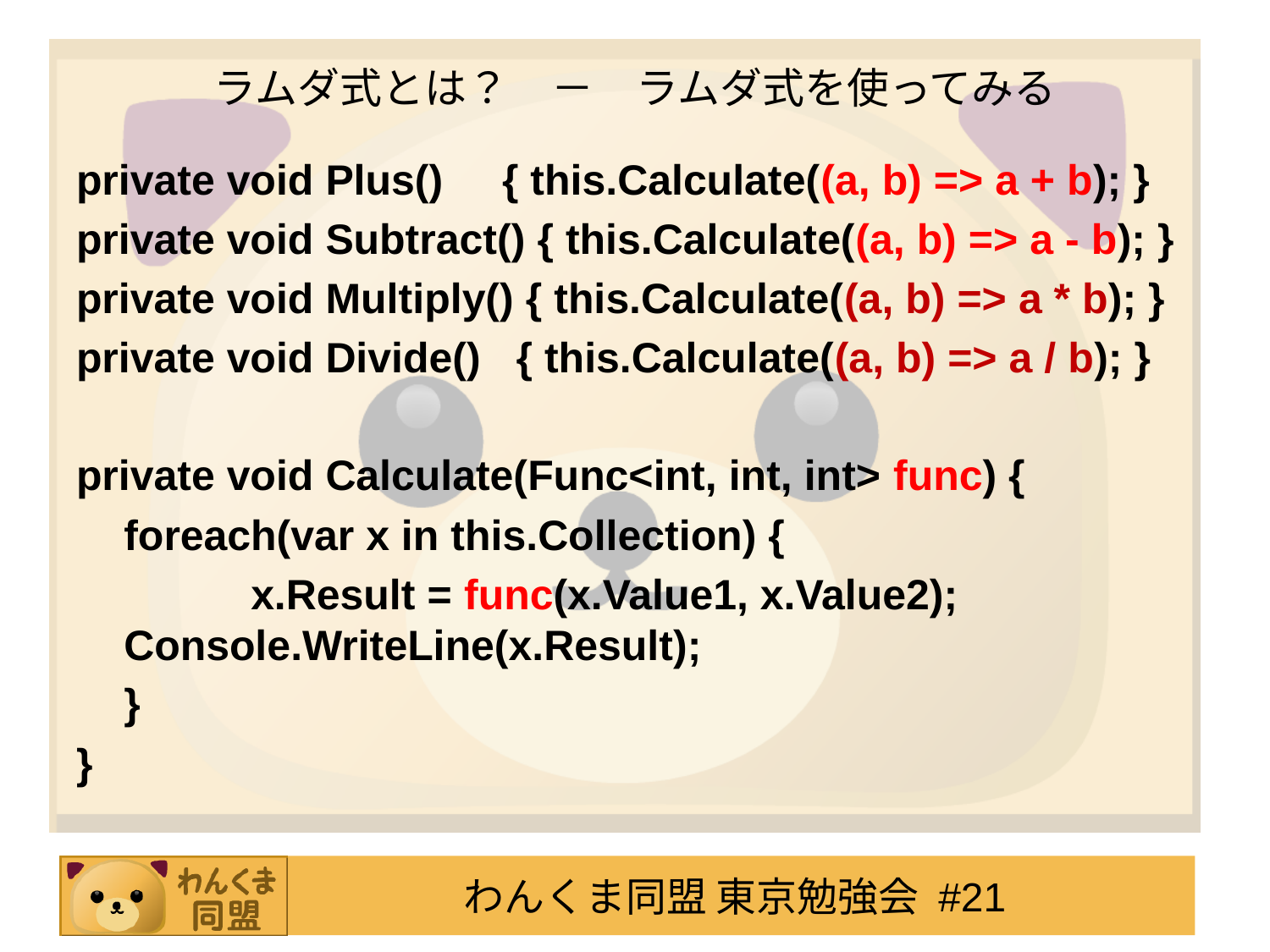

# ラムダ式とは？　－　ラムダ式を使ってみる
private void Plus()     { this.Calculate((a, b) => a + b); }
private void Subtract() { this.Calculate((a, b) => a - b); }
private void Multiply() { this.Calculate((a, b) => a * b); }
private void Divide()   { this.Calculate((a, b) => a / b); }

private void Calculate(Func<int, int, int> func) {
	foreach(var x in this.Collection) {
		x.Result = func(x.Value1, x.Value2); 	Console.WriteLine(x.Result);
	}
}